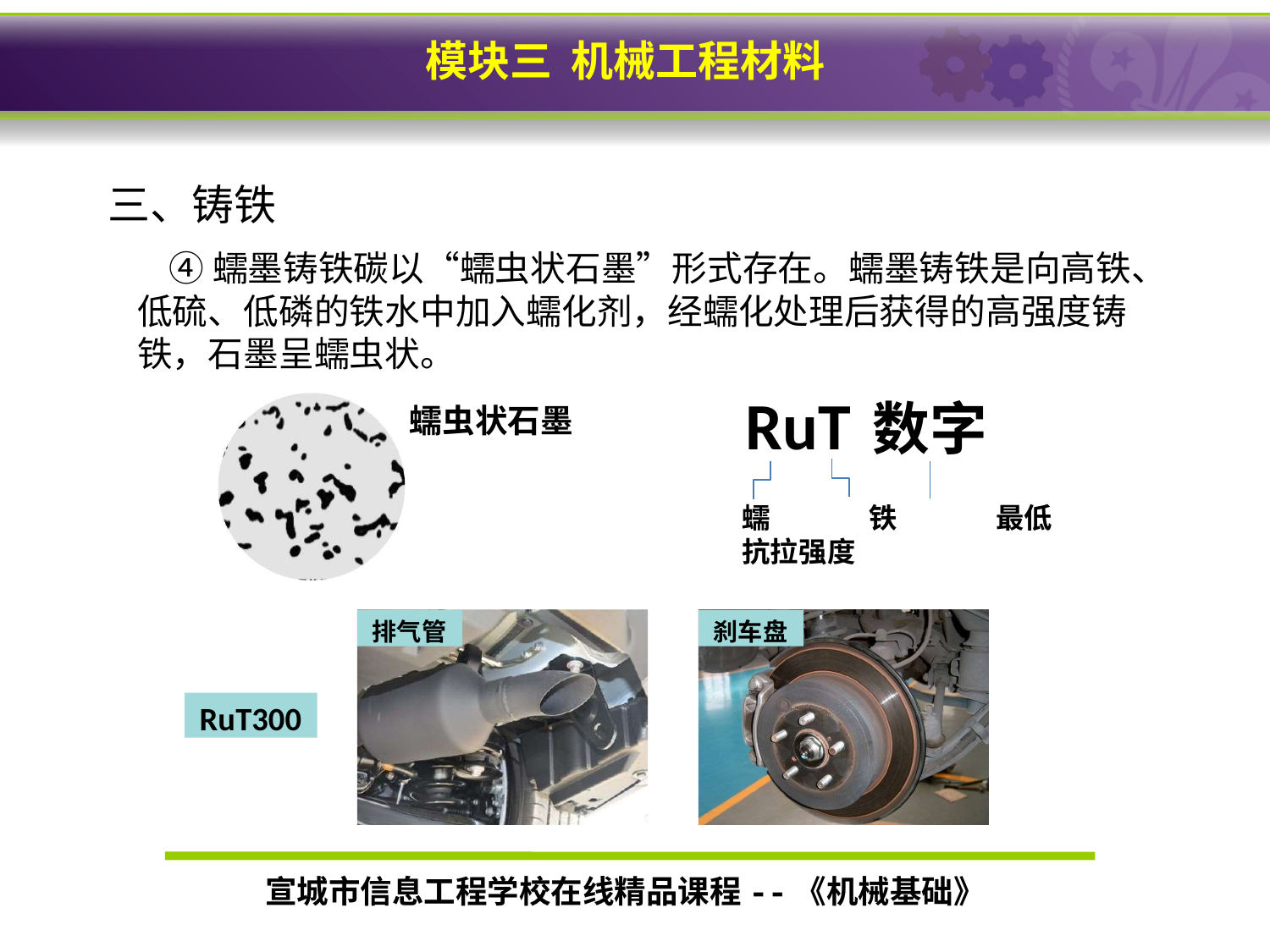

# 三、铸铁
    ④蠕墨铸铁碳以“蠕虫状石墨”形式存在。蠕墨铸铁是向高铁、低硫、低磷的铁水中加入蠕化剂，经蠕化处理后获得的高强度铸铁，石墨呈蠕虫状。
RuT	数字
蠕	铁	最低抗拉强度

蠕虫状石墨

排气管

刹车盘
RuT300